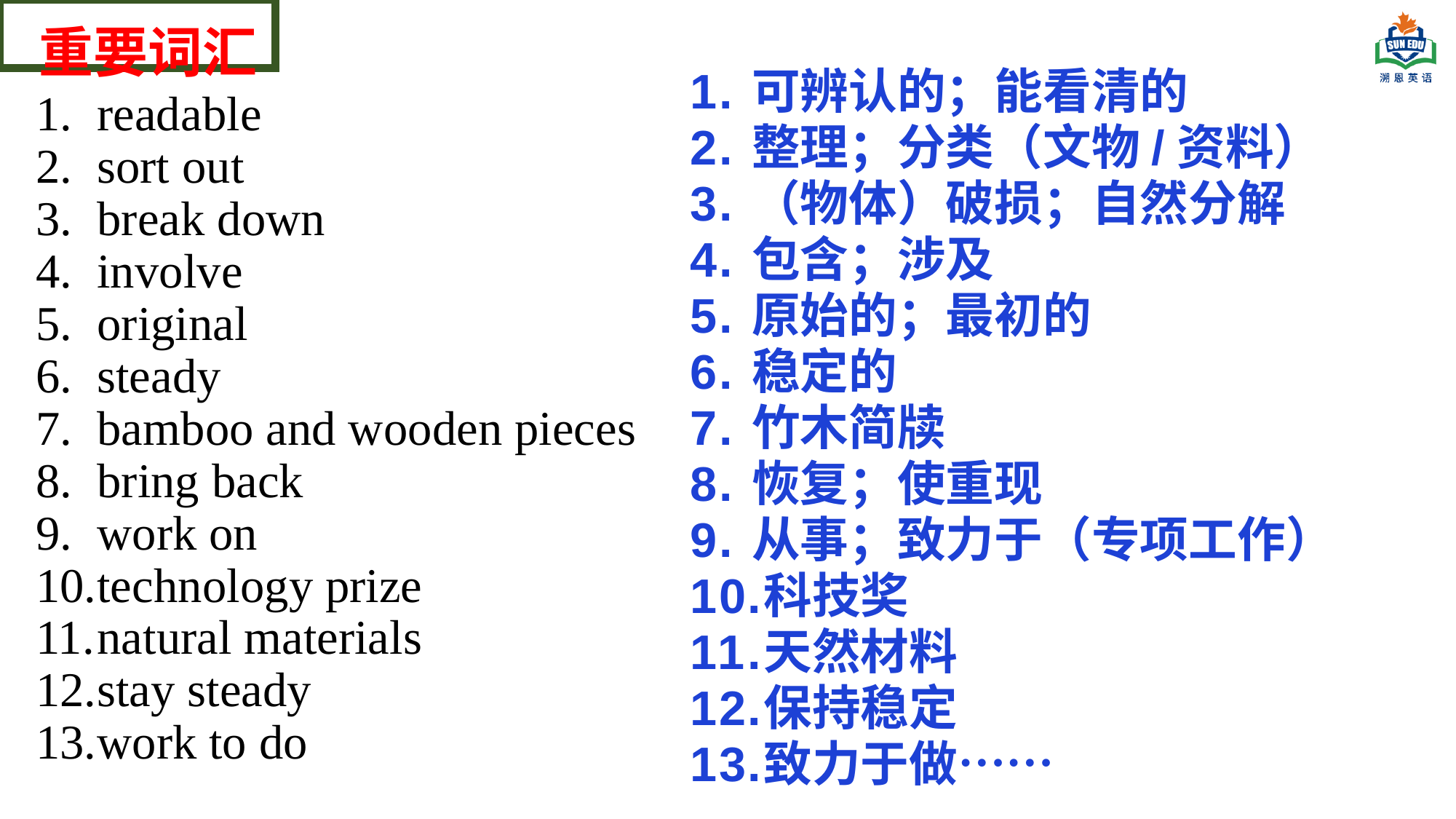

重要词汇
可辨认的；能看清的
整理；分类（文物/资料）
（物体）破损；自然分解
包含；涉及
原始的；最初的
稳定的
竹木简牍
恢复；使重现
从事；致力于（专项工作）
科技奖
天然材料
保持稳定
致力于做……
readable
sort out
break down
involve
original
steady
bamboo and wooden pieces
bring back
work on
technology prize
natural materials
stay steady
work to do